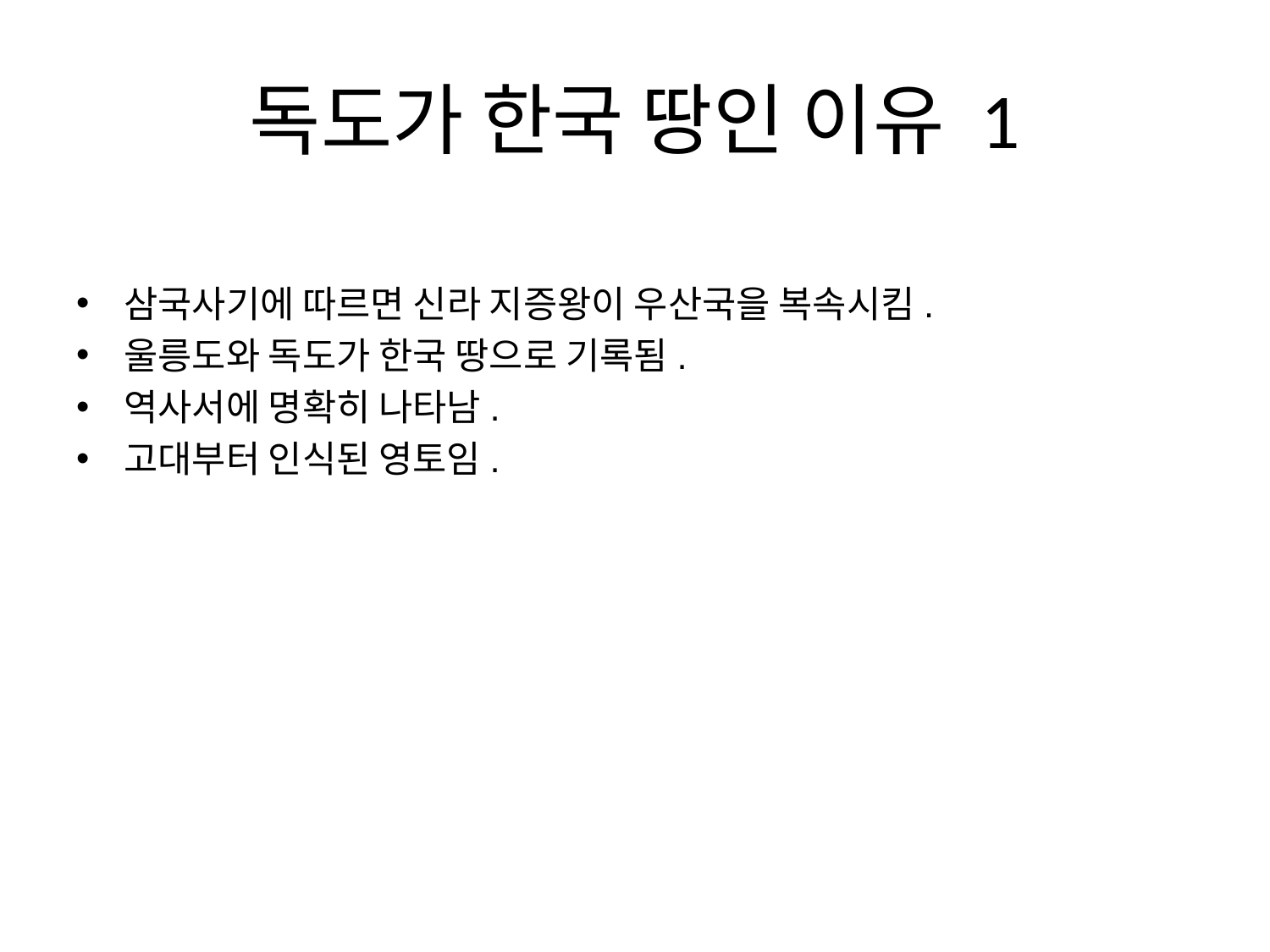

# 독도가 한국 땅인 이유 1

삼국사기에 따르면 신라 지증왕이 우산국을 복속시킴.
울릉도와 독도가 한국 땅으로 기록됨.
역사서에 명확히 나타남.
고대부터 인식된 영토임.